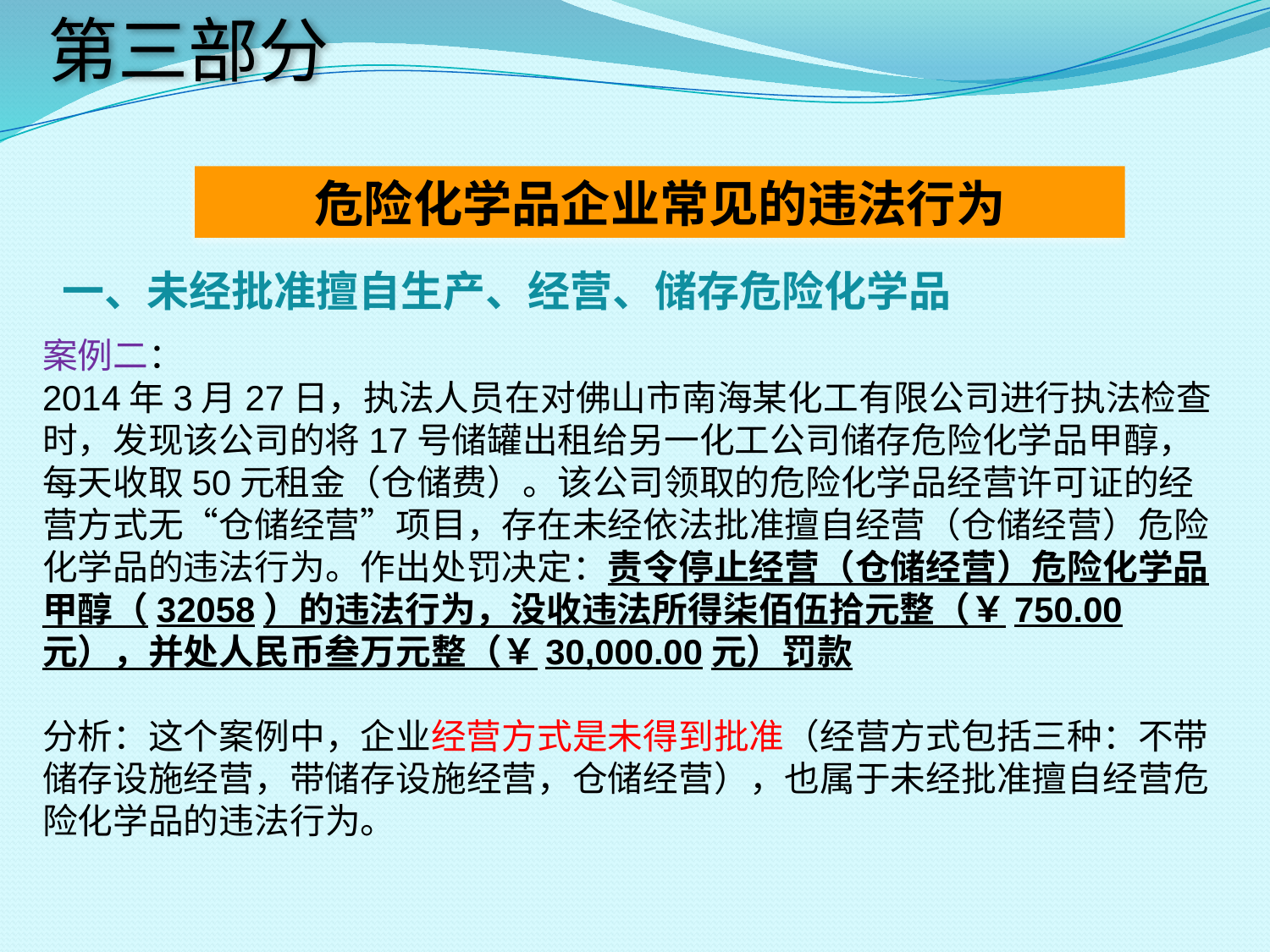

第三部分
危险化学品企业常见的违法行为
一、未经批准擅自生产、经营、储存危险化学品
案例二：
2014年3月27日，执法人员在对佛山市南海某化工有限公司进行执法检查时，发现该公司的将17号储罐出租给另一化工公司储存危险化学品甲醇，每天收取50元租金（仓储费）。该公司领取的危险化学品经营许可证的经营方式无“仓储经营”项目，存在未经依法批准擅自经营（仓储经营）危险化学品的违法行为。作出处罚决定：责令停止经营（仓储经营）危险化学品甲醇（32058）的违法行为，没收违法所得柒佰伍拾元整（￥750.00元），并处人民币叁万元整（￥30,000.00元）罚款

分析：这个案例中，企业经营方式是未得到批准（经营方式包括三种：不带储存设施经营，带储存设施经营，仓储经营），也属于未经批准擅自经营危险化学品的违法行为。